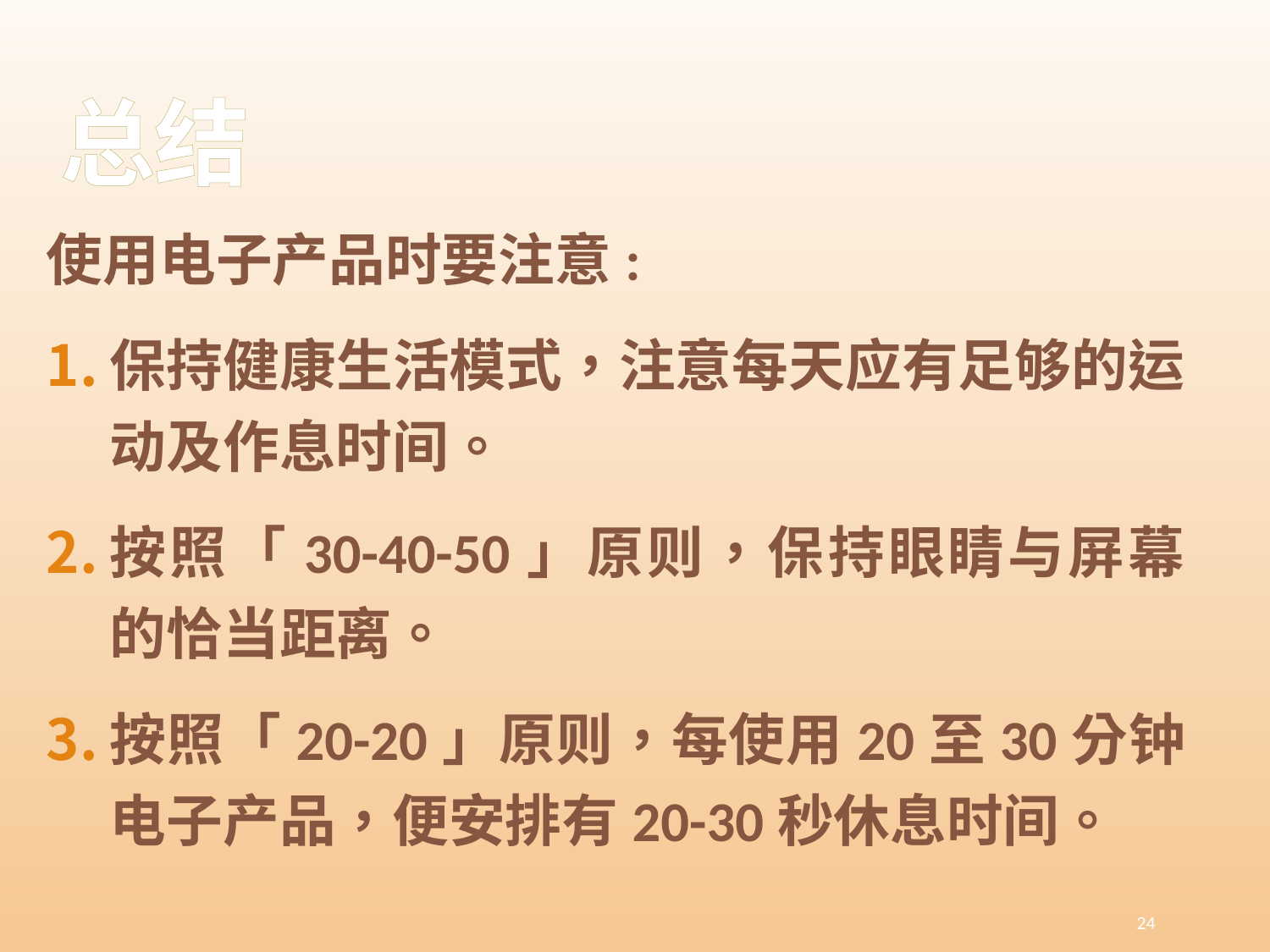

# 总结
使用电子产品时要注意:
保持健康生活模式，注意每天应有足够的运动及作息时间。
按照「30-40-50」原则，保持眼睛与屏幕的恰当距离。
按照「20-20」原则，每使用20至30分钟电子产品，便安排有20-30秒休息时间。

24